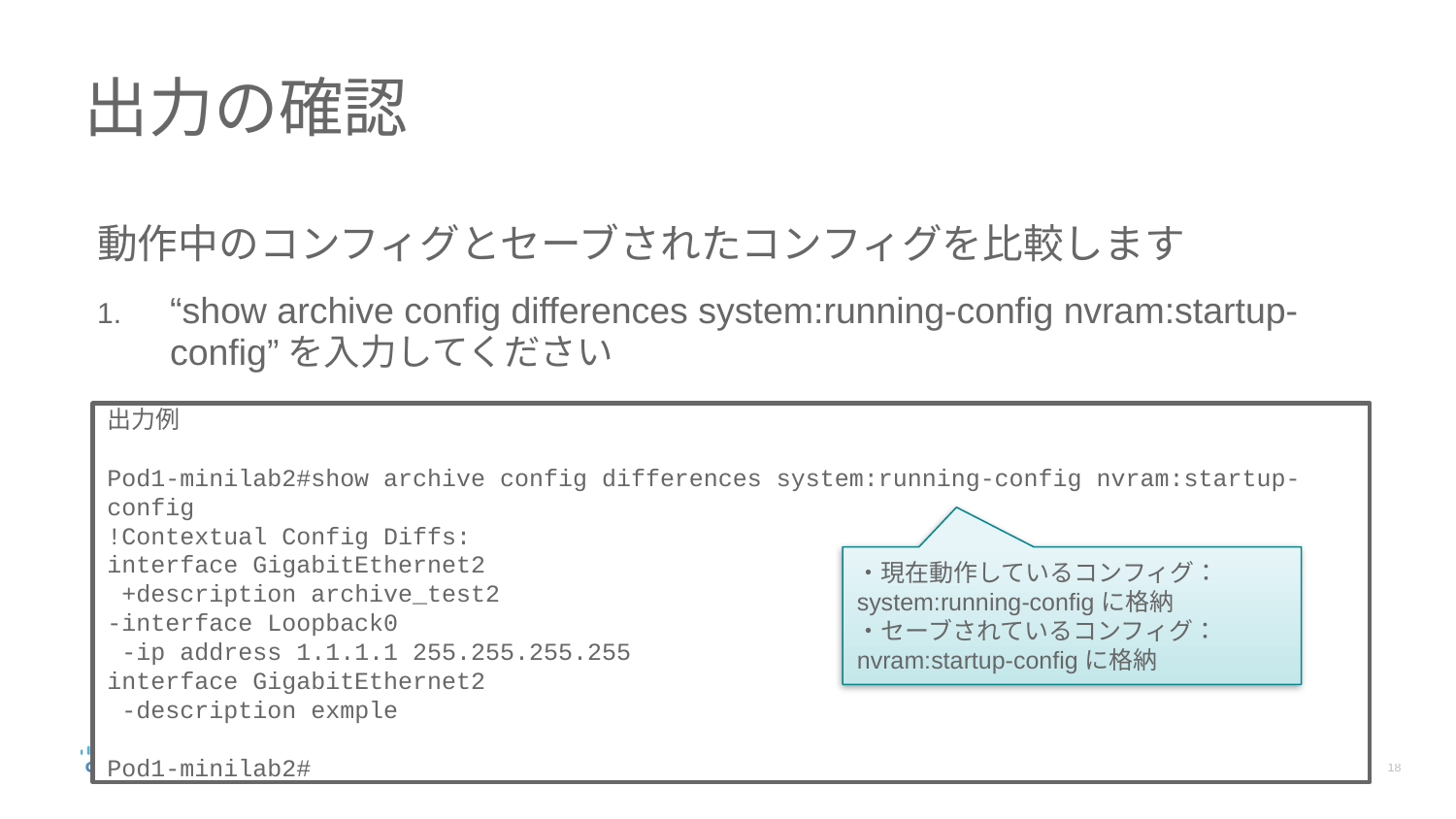

# 出力の確認
動作中のコンフィグとセーブされたコンフィグを比較します
“show archive config differences system:running-config nvram:startup-config”を入力してください
出力例

Pod1-minilab2#show archive config differences system:running-config nvram:startup-config
!Contextual Config Diffs:
interface GigabitEthernet2
 +description archive_test2
-interface Loopback0
 -ip address 1.1.1.1 255.255.255.255
interface GigabitEthernet2
 -description exmple

Pod1-minilab2#
Running-configとstartup-configの差分

・現在動作しているコンフィグ：
system:running-configに格納
・セーブされているコンフィグ：
nvram:startup-configに格納